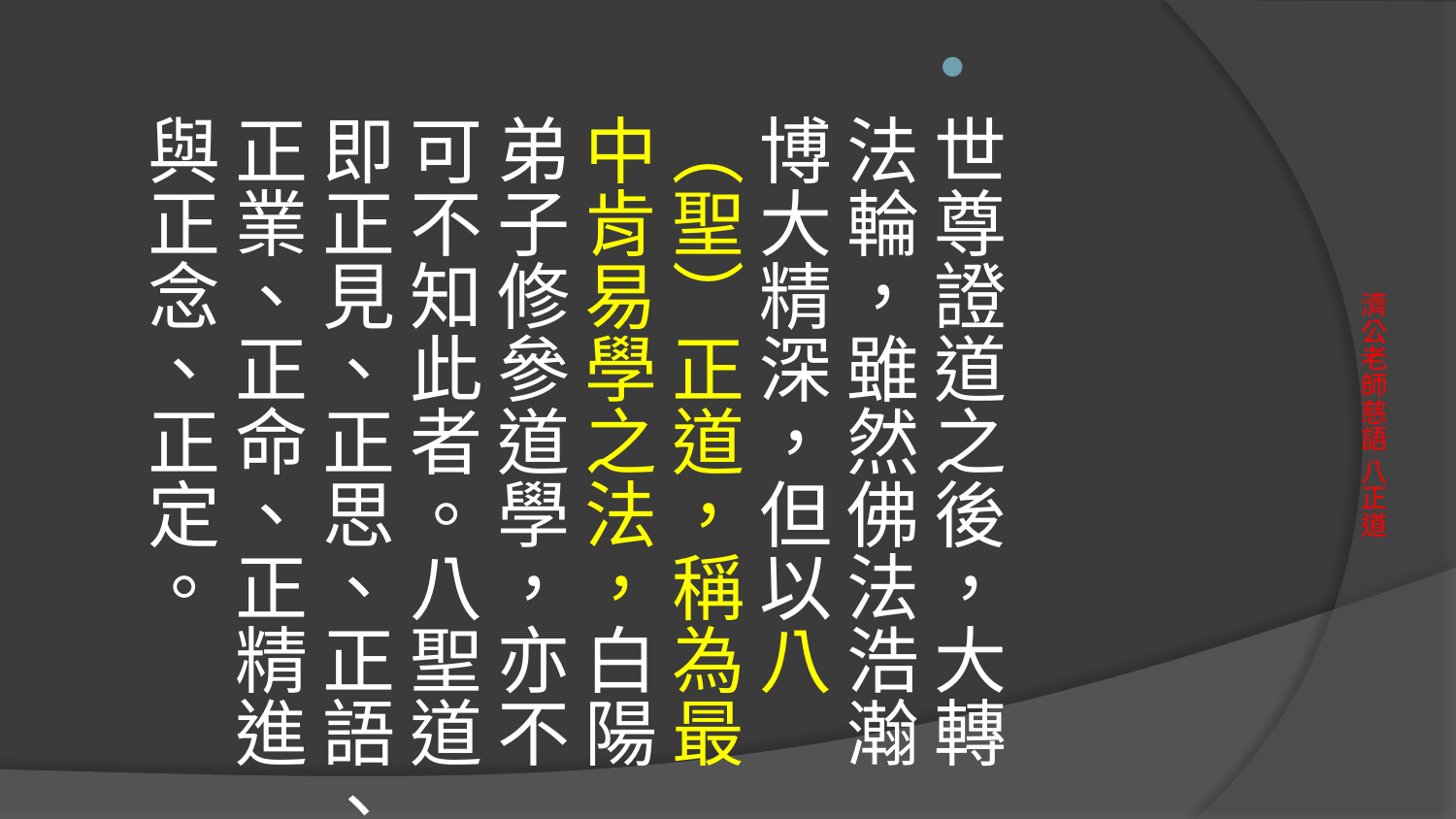

世尊證道之後，大轉法輪，雖然佛法浩瀚博大精深，但以八（聖）正道，稱為最中肯易學之法，白陽弟子修參道學，亦不可不知此者。八聖道即正見、正思、正語、正業、正命、正精進與正念、正定。

# 濟公老師慈語 八正道